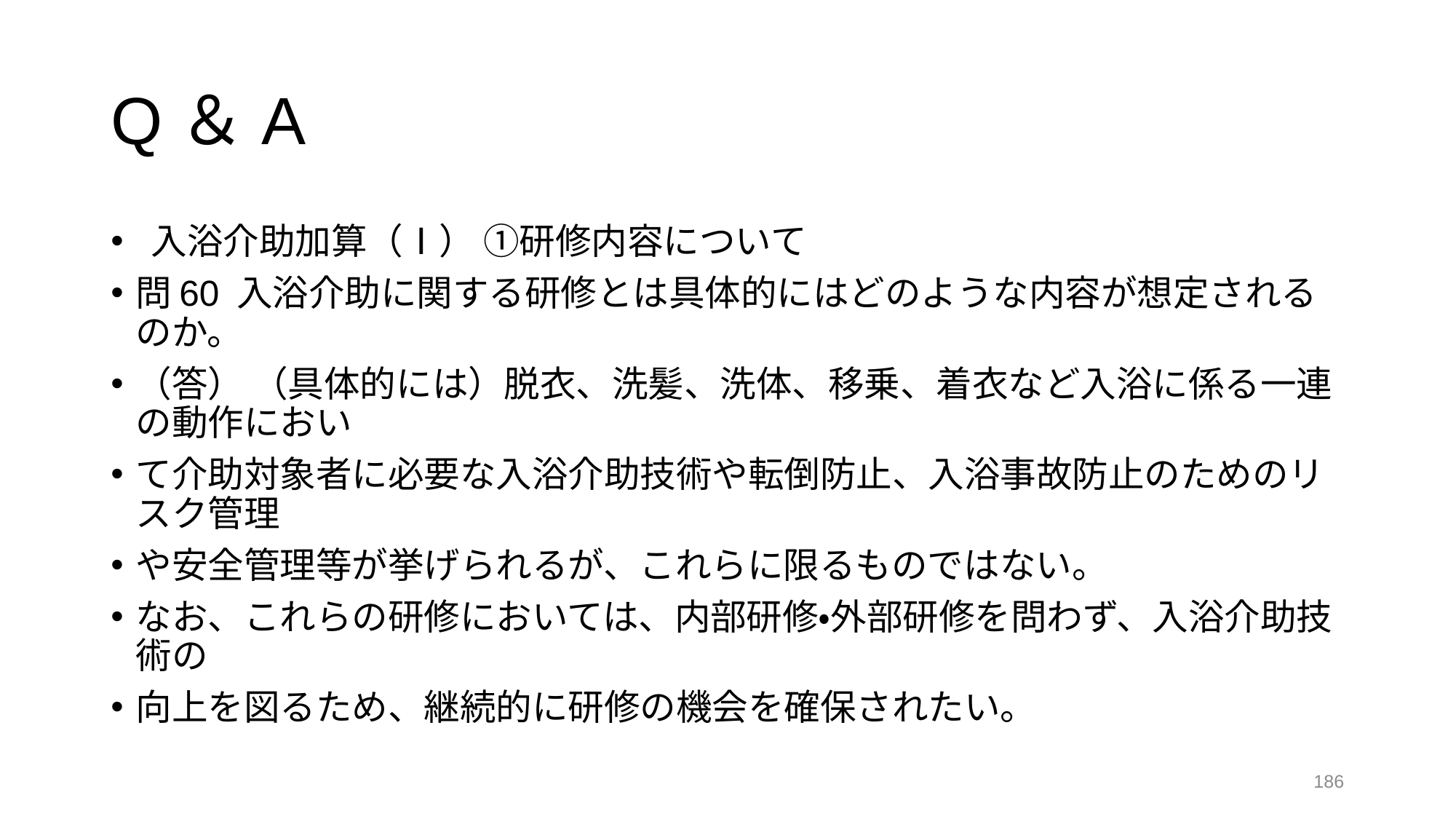

# Q＆A
 入浴介助加算（Ⅰ） ①研修内容について
問60 入浴介助に関する研修とは具体的にはどのような内容が想定されるのか。
（答） （具体的には）脱衣、洗髪、洗体、移乗、着衣など入浴に係る一連の動作におい
て介助対象者に必要な入浴介助技術や転倒防止、入浴事故防止のためのリスク管理
や安全管理等が挙げられるが、これらに限るものではない。
なお、これらの研修においては、内部研修・外部研修を問わず、入浴介助技術の
向上を図るため、継続的に研修の機会を確保されたい。
186